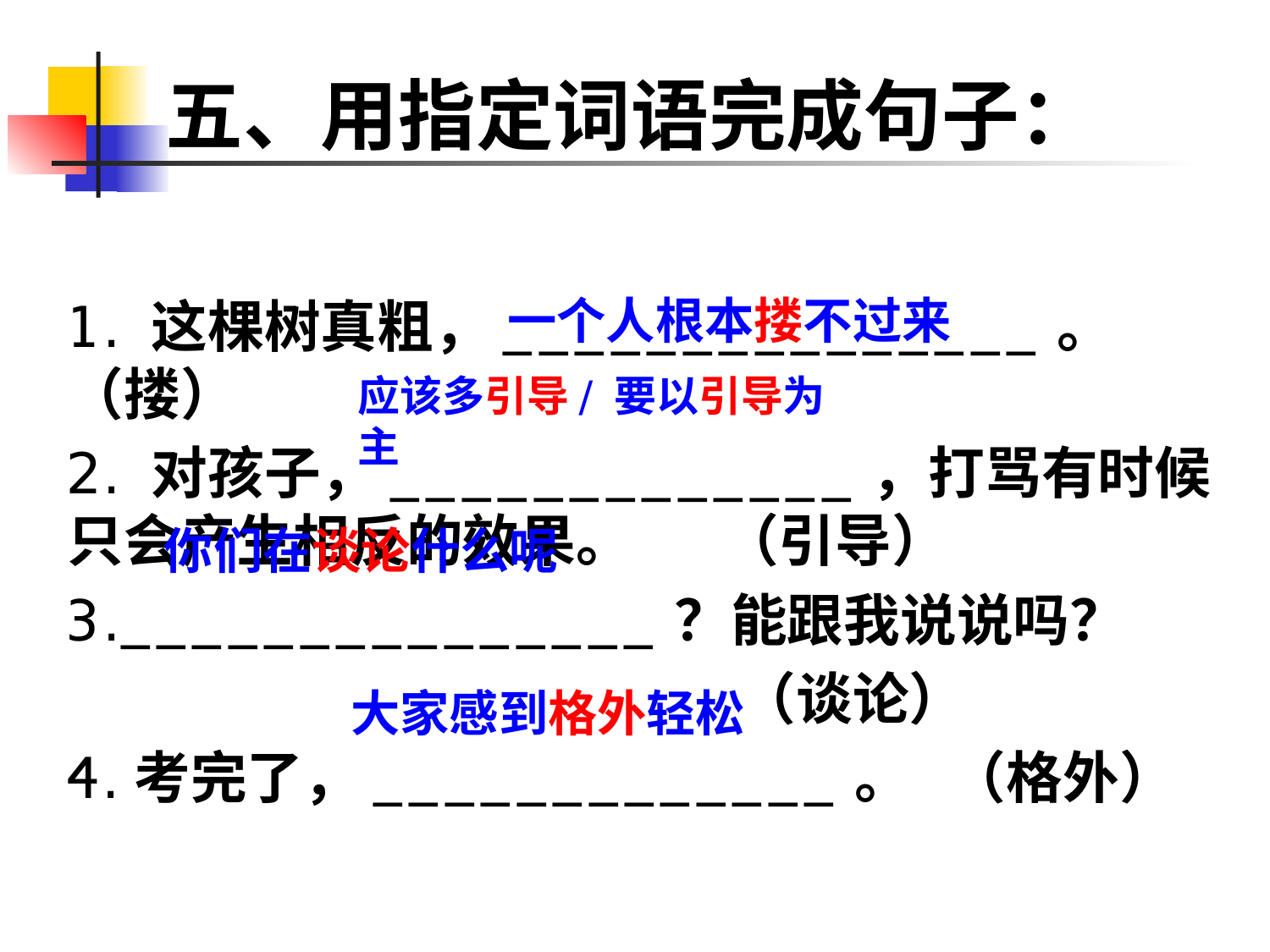

# 五、用指定词语完成句子：
一个人根本搂不过来
1. 这棵树真粗，_______________。（搂）
2. 对孩子，_____________，打骂有时候只会产生相反的效果。       （引导）
3._______________？能跟我说说吗？
                                                   （谈论）
4.考完了，_____________。   （格外）

应该多引导/要以引导为主
你们在谈论什么呢
大家感到格外轻松